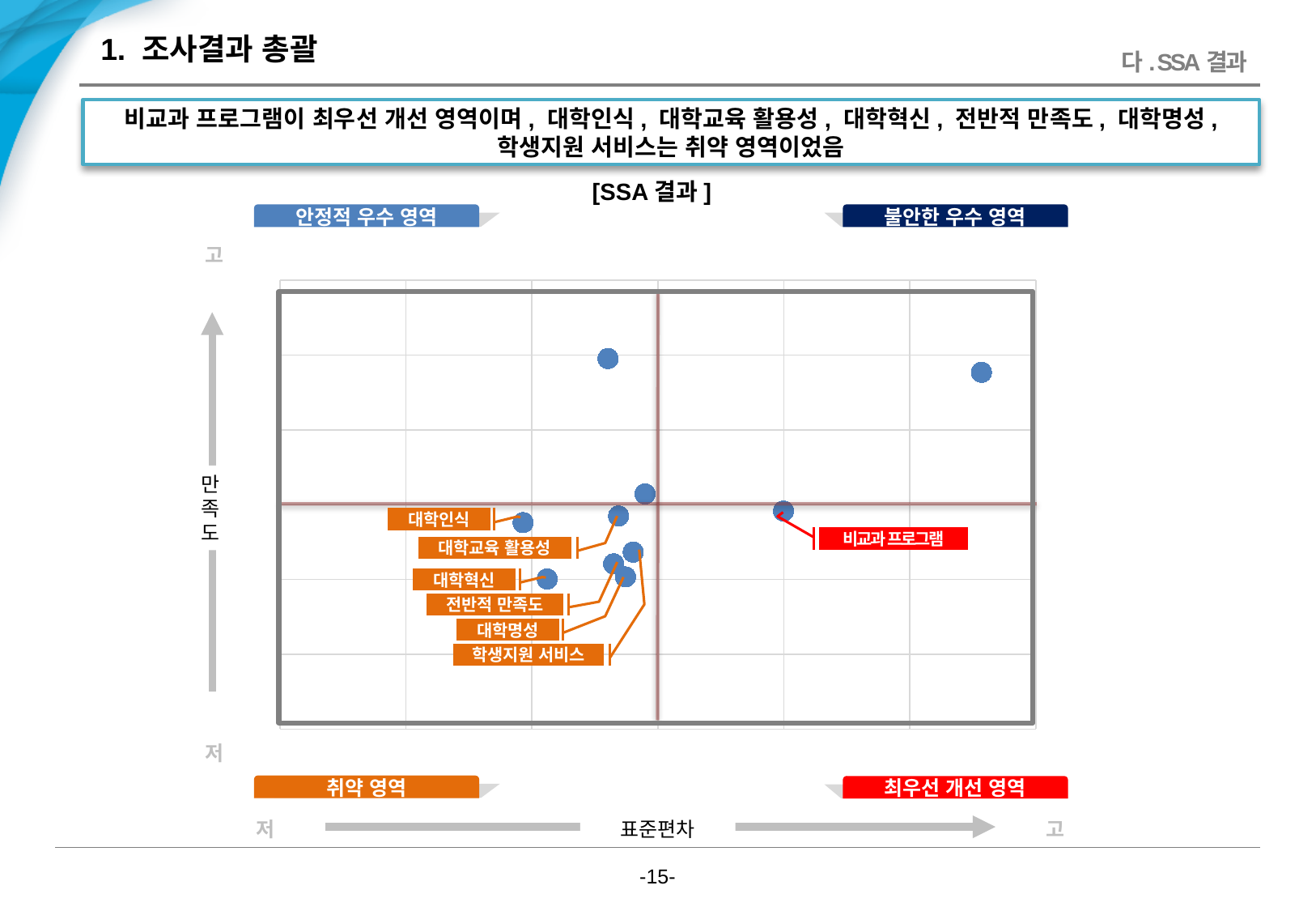

# 1. 조사결과 총괄
다. SSA결과
비교과 프로그램이 최우선 개선 영역이며, 대학인식, 대학교육 활용성, 대학혁신, 전반적 만족도, 대학명성, 학생지원 서비스는 취약 영역이었음
[SSA결과]
안정적 우수 영역

불안한 우수 영역

고

### Chart

| Category | Y 값 |
|---|---|
만
족
도
비교과 프로그램
저
취약 영역

최우선 개선 영역

저
고
표준편차
대학인식
대학교육 활용성
대학혁신
전반적 만족도
대학명성
학생지원 서비스
-15-